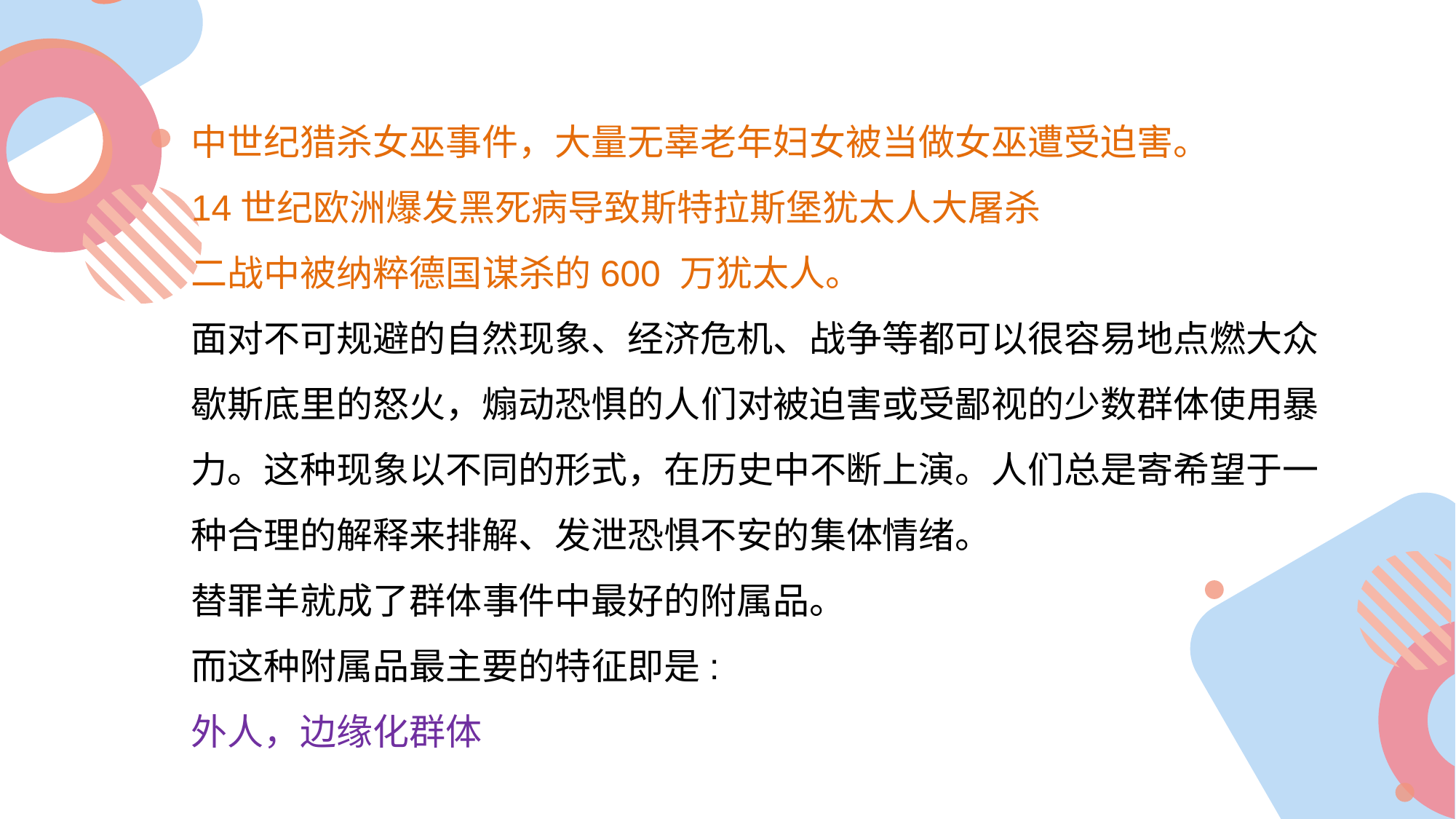

中世纪猎杀女巫事件，大量无辜老年妇女被当做女巫遭受迫害。
14世纪欧洲爆发黑死病导致斯特拉斯堡犹太人大屠杀
二战中被纳粹德国谋杀的600 万犹太人。
面对不可规避的自然现象、经济危机、战争等都可以很容易地点燃大众歇斯底里的怒火，煽动恐惧的人们对被迫害或受鄙视的少数群体使用暴力。这种现象以不同的形式，在历史中不断上演。人们总是寄希望于一种合理的解释来排解、发泄恐惧不安的集体情绪。
替罪羊就成了群体事件中最好的附属品。
而这种附属品最主要的特征即是:
外人，边缘化群体

标题二

标题一
标题四
标题三